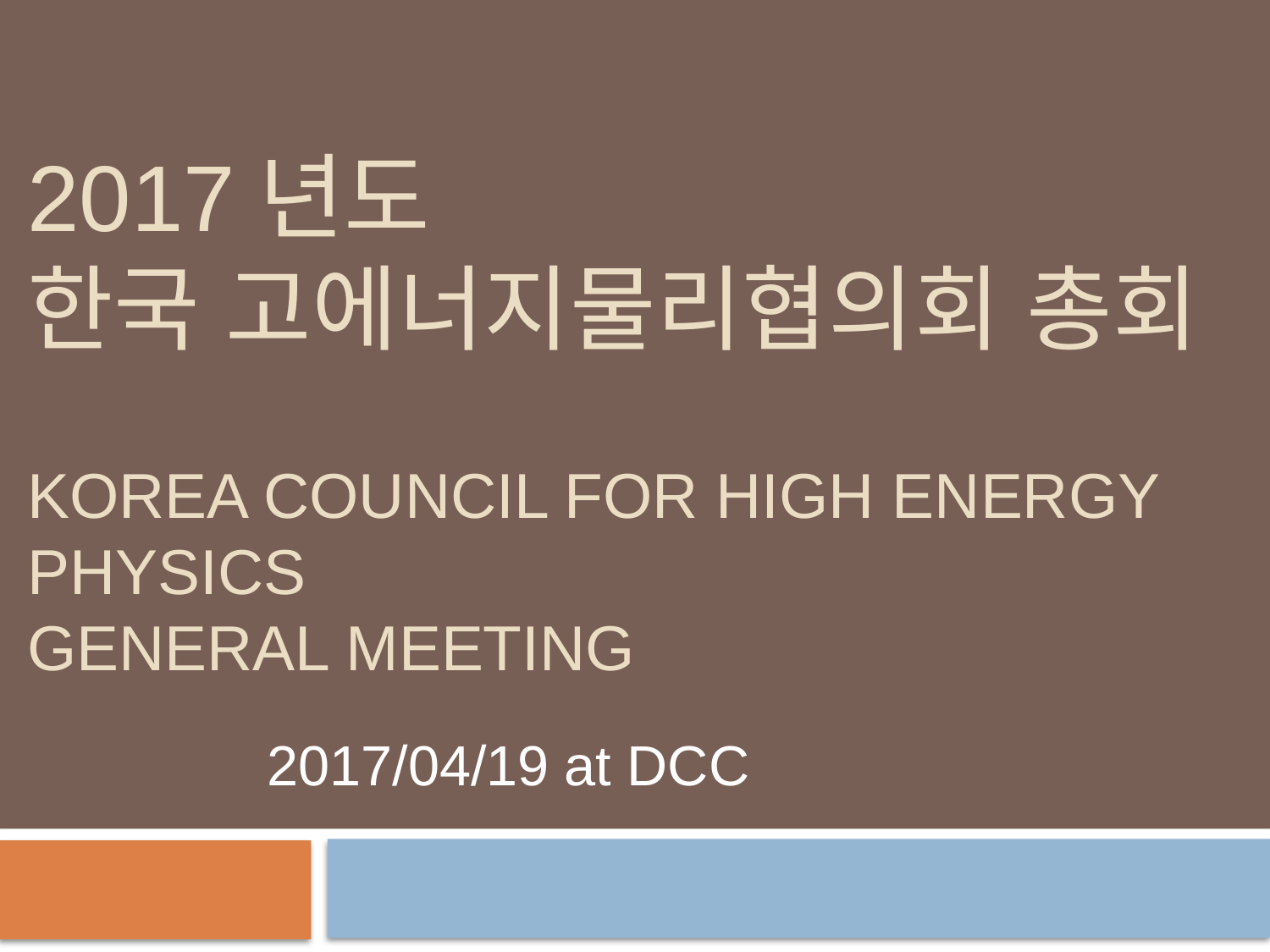

# 2017년도 한국 고에너지물리협의회 총회 Korea Council for High Energy Physics General Meeting
2017/04/19 at DCC